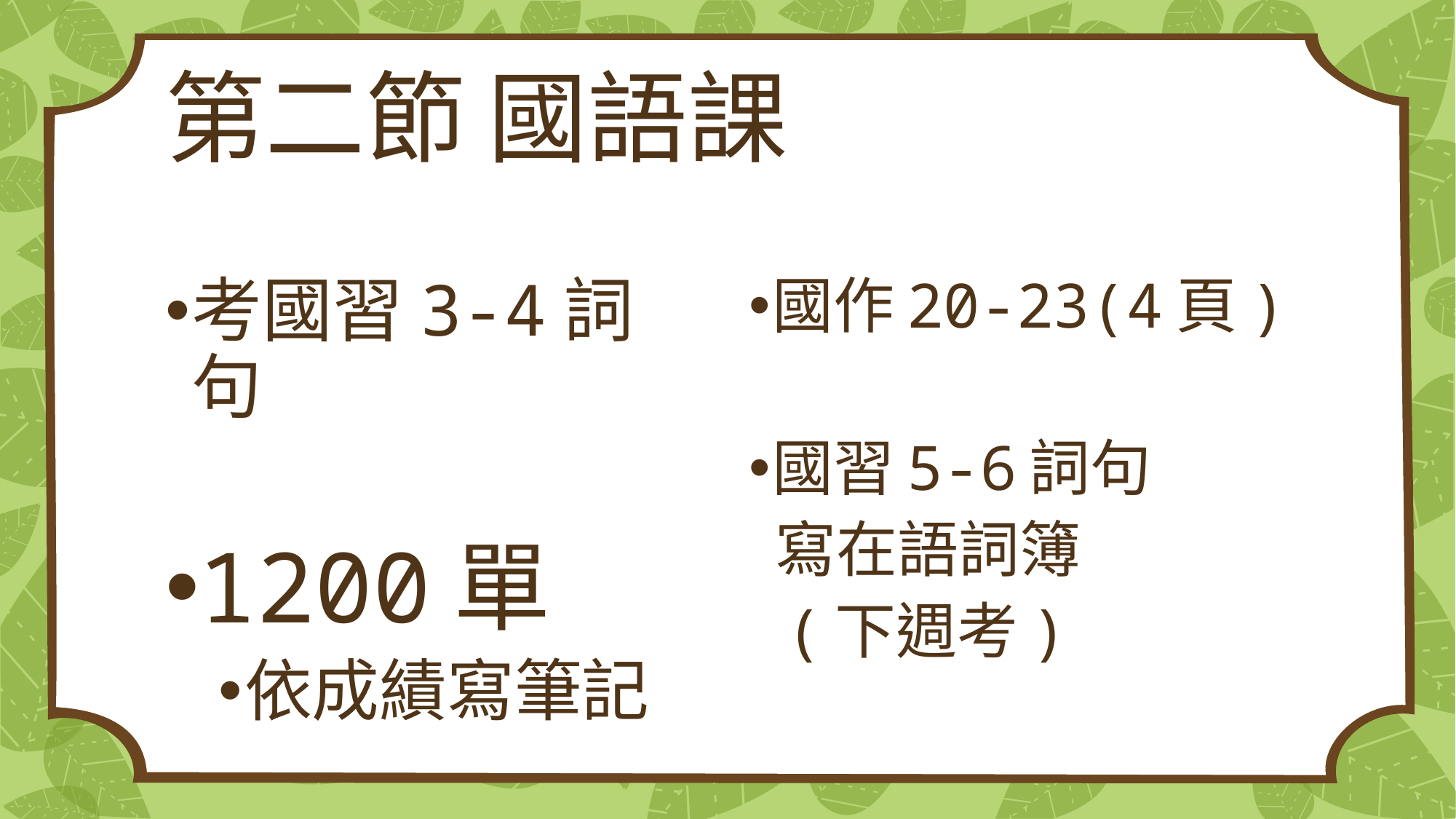

# 第二節 國語課
考國習3-4詞句

1200單
依成績寫筆記

國作20-23(4頁)

國習5-6詞句
 寫在語詞簿
 (下週考)